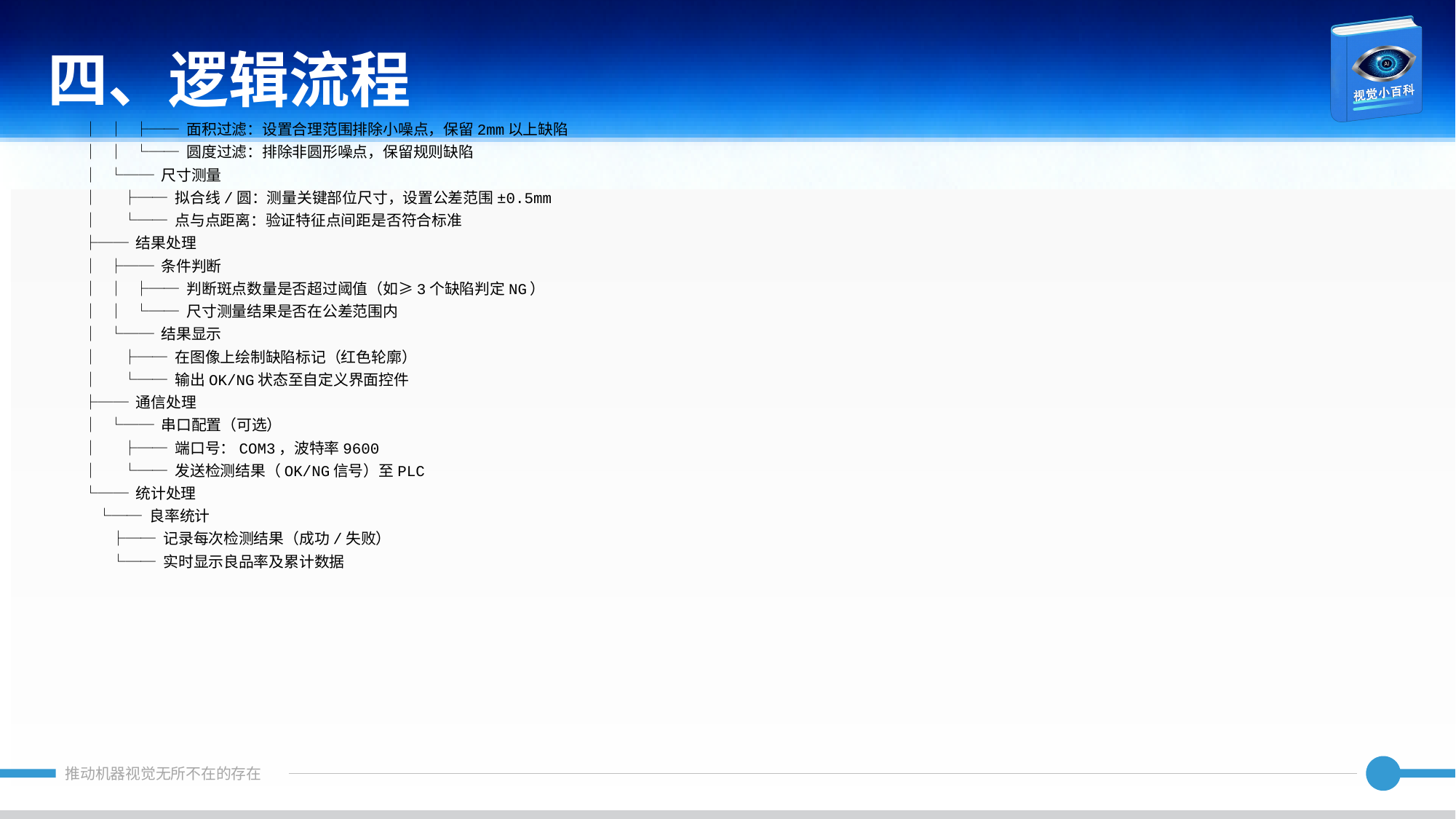

四、逻辑流程

│   │   ├── 面积过滤：设置合理范围排除小噪点，保留2mm以上缺陷
│   │   └── 圆度过滤：排除非圆形噪点，保留规则缺陷
│   └── 尺寸测量
│       ├── 拟合线/圆：测量关键部位尺寸，设置公差范围±0.5mm
│       └── 点与点距离：验证特征点间距是否符合标准
├── 结果处理
│   ├── 条件判断
│   │   ├── 判断斑点数量是否超过阈值（如≥3个缺陷判定NG）
│   │   └── 尺寸测量结果是否在公差范围内
│   └── 结果显示
│       ├── 在图像上绘制缺陷标记（红色轮廓）
│       └── 输出OK/NG状态至自定义界面控件
├── 通信处理
│   └── 串口配置（可选）
│       ├── 端口号：COM3，波特率9600
│       └── 发送检测结果（OK/NG信号）至PLC
└── 统计处理
    └── 良率统计
        ├── 记录每次检测结果（成功/失败）
        └── 实时显示良品率及累计数据
10